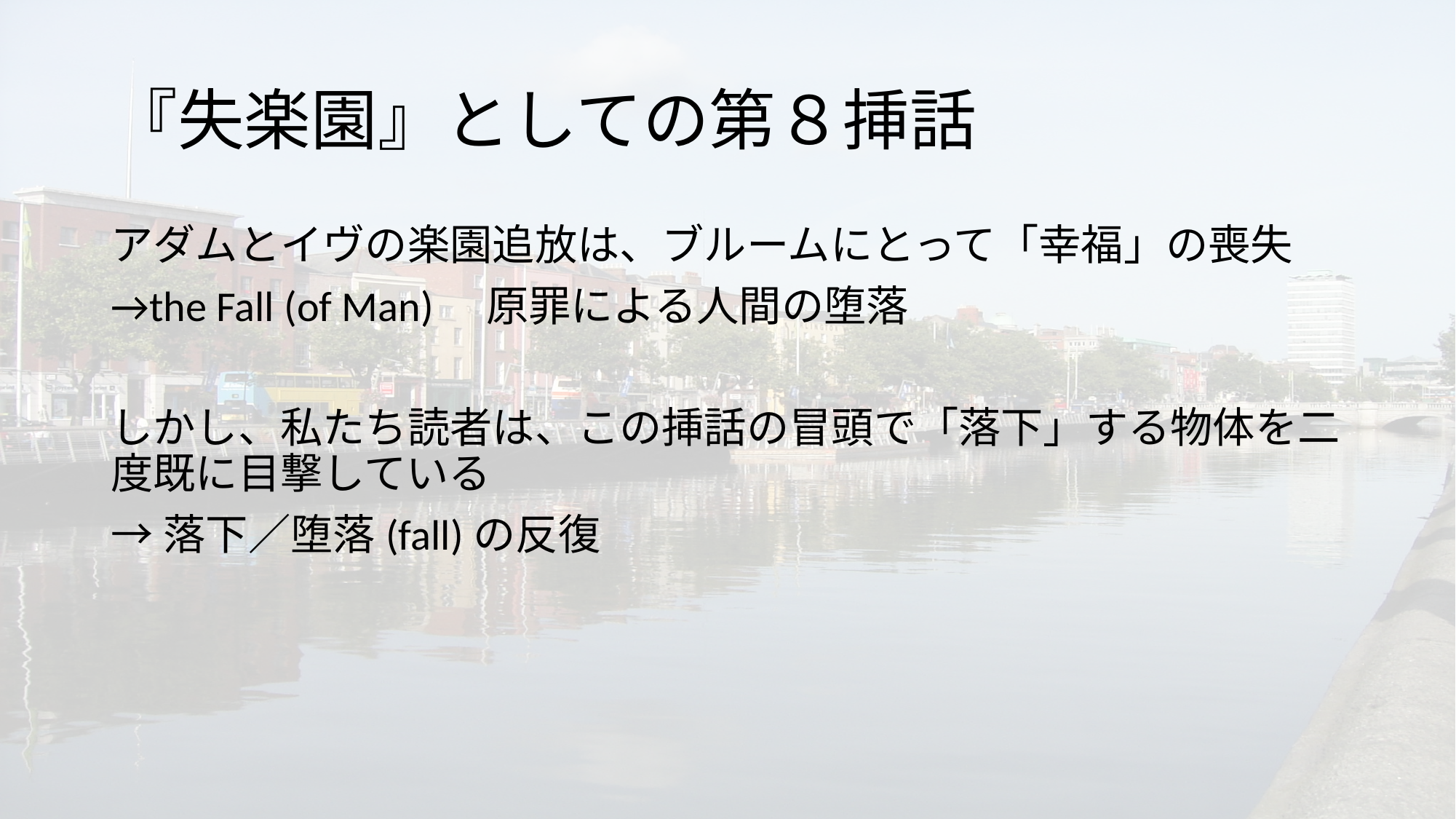

# 『失楽園』としての第８挿話
アダムとイヴの楽園追放は、ブルームにとって「幸福」の喪失
→the Fall (of Man)　原罪による人間の堕落

しかし、私たち読者は、この挿話の冒頭で「落下」する物体を二度既に目撃している
→落下／堕落(fall)の反復